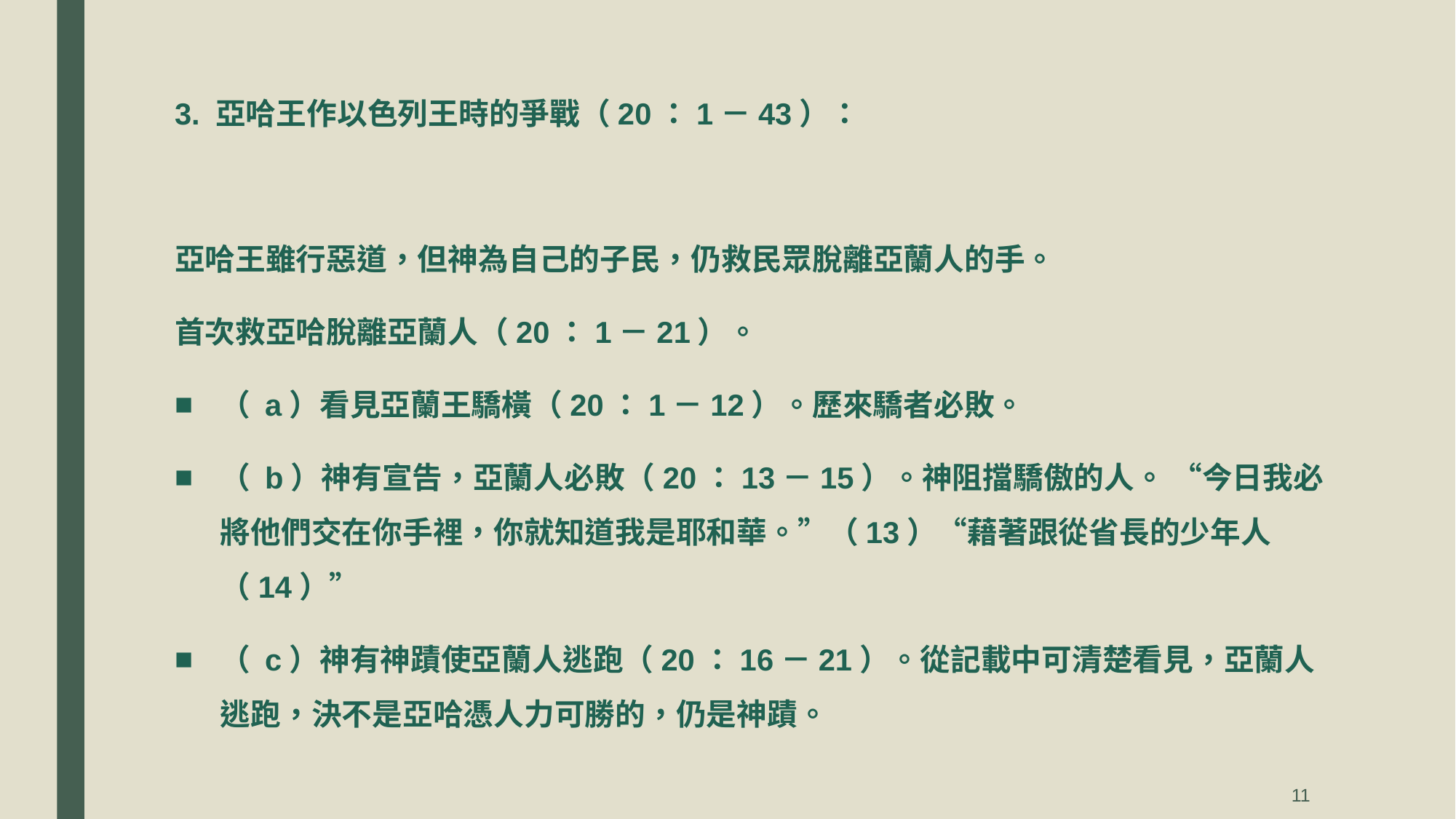

3. 亞哈王作以色列王時的爭戰（20：1－43）：

亞哈王雖行惡道，但神為自己的子民，仍救民眾脫離亞蘭人的手。
首次救亞哈脫離亞蘭人（20：1－21）。
（ a）看見亞蘭王驕橫（20：1－12）。歷來驕者必敗。
（ b）神有宣告，亞蘭人必敗（20：13－15）。神阻擋驕傲的人。 “今日我必將他們交在你手裡，你就知道我是耶和華。”（13）“藉著跟從省長的少年人（14）”
（ c）神有神蹟使亞蘭人逃跑（20：16－21）。從記載中可清楚看見，亞蘭人逃跑，決不是亞哈憑人力可勝的，仍是神蹟。
11